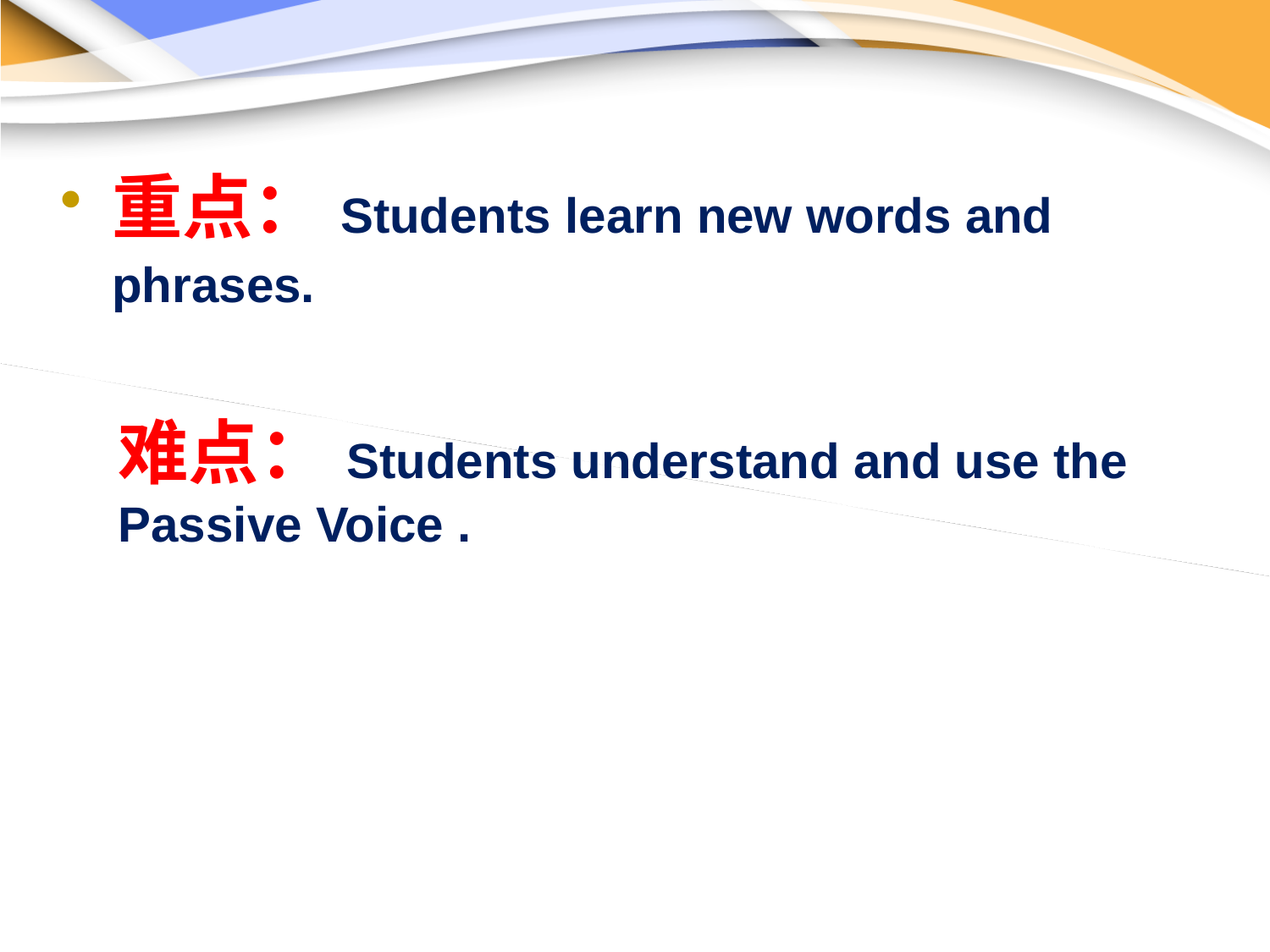

重点：Students learn new words and phrases.

难点：Students understand and use the Passive Voice .